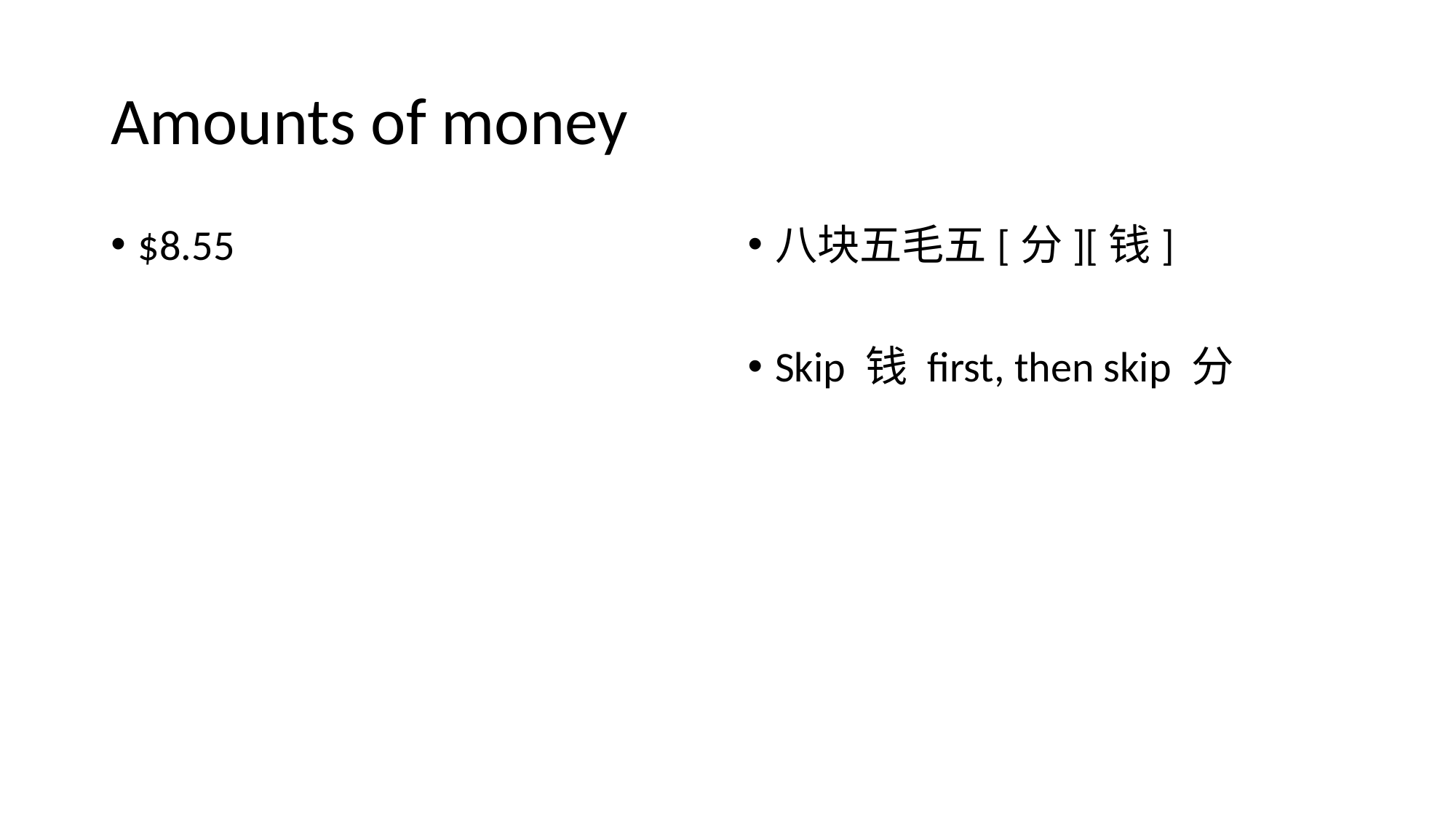

# Amounts of money
$8.55
八块五毛五[分][钱]

Skip 钱 first, then skip 分